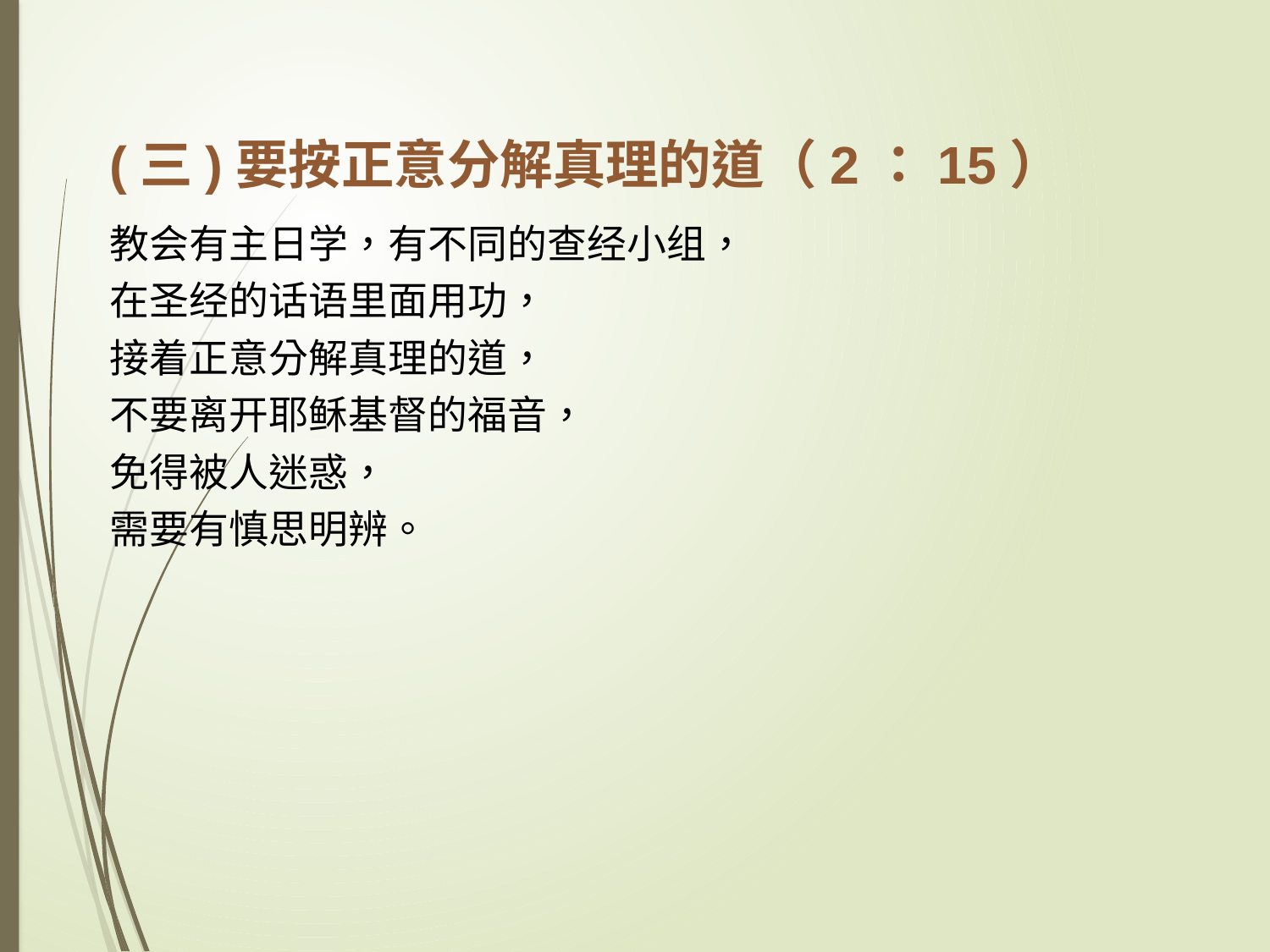

(三)要按正意分解真理的道（2：15）
教会有主日学，有不同的查经小组，
在圣经的话语里面用功，
接着正意分解真理的道，
不要离开耶稣基督的福音，
免得被人迷惑，
需要有慎思明辨。